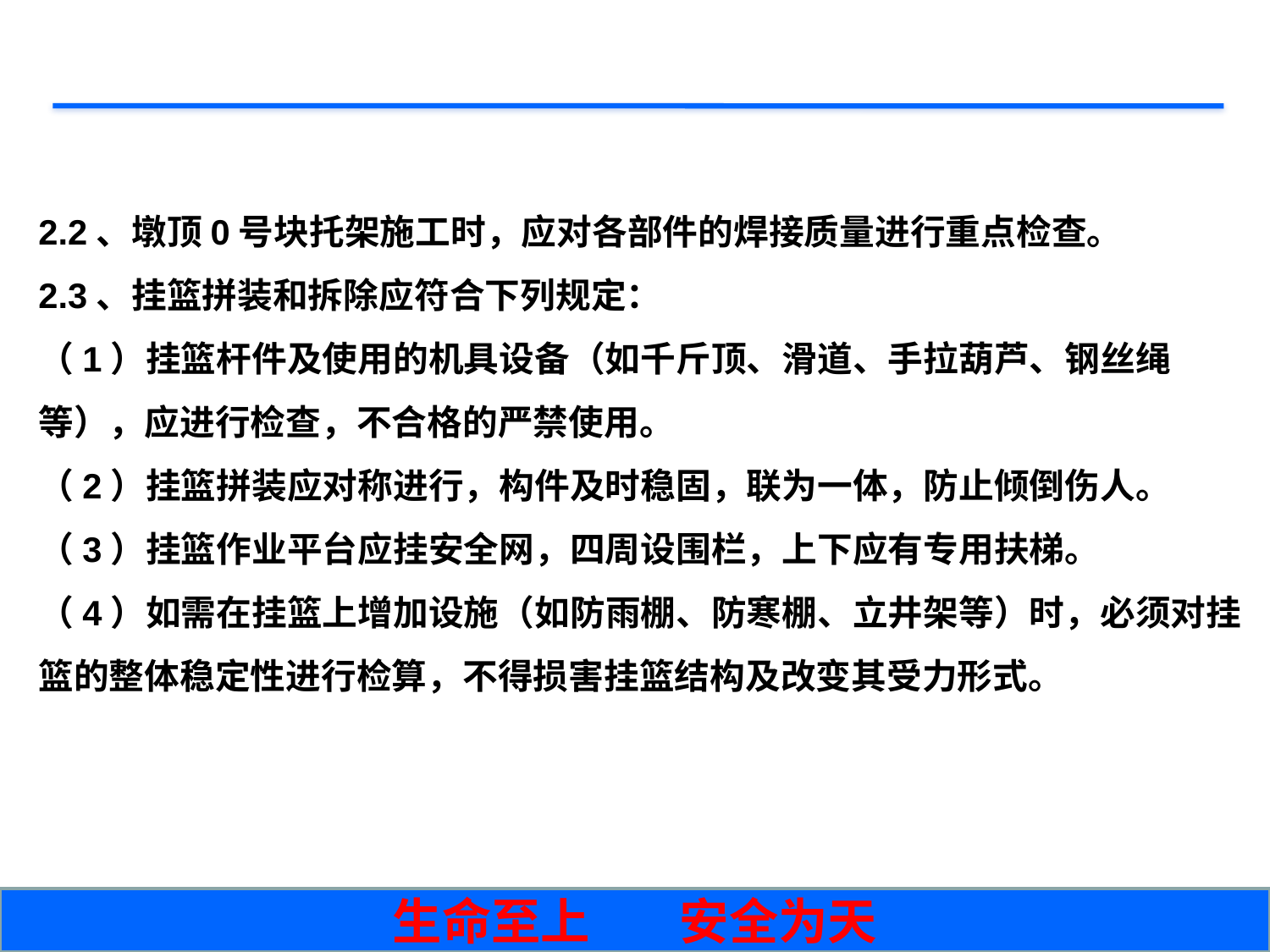

2.2、墩顶0号块托架施工时，应对各部件的焊接质量进行重点检查。
2.3、挂篮拼装和拆除应符合下列规定：
（1）挂篮杆件及使用的机具设备（如千斤顶、滑道、手拉葫芦、钢丝绳等），应进行检查，不合格的严禁使用。
（2）挂篮拼装应对称进行，构件及时稳固，联为一体，防止倾倒伤人。
（3）挂篮作业平台应挂安全网，四周设围栏，上下应有专用扶梯。
（4）如需在挂篮上增加设施（如防雨棚、防寒棚、立井架等）时，必须对挂篮的整体稳定性进行检算，不得损害挂篮结构及改变其受力形式。